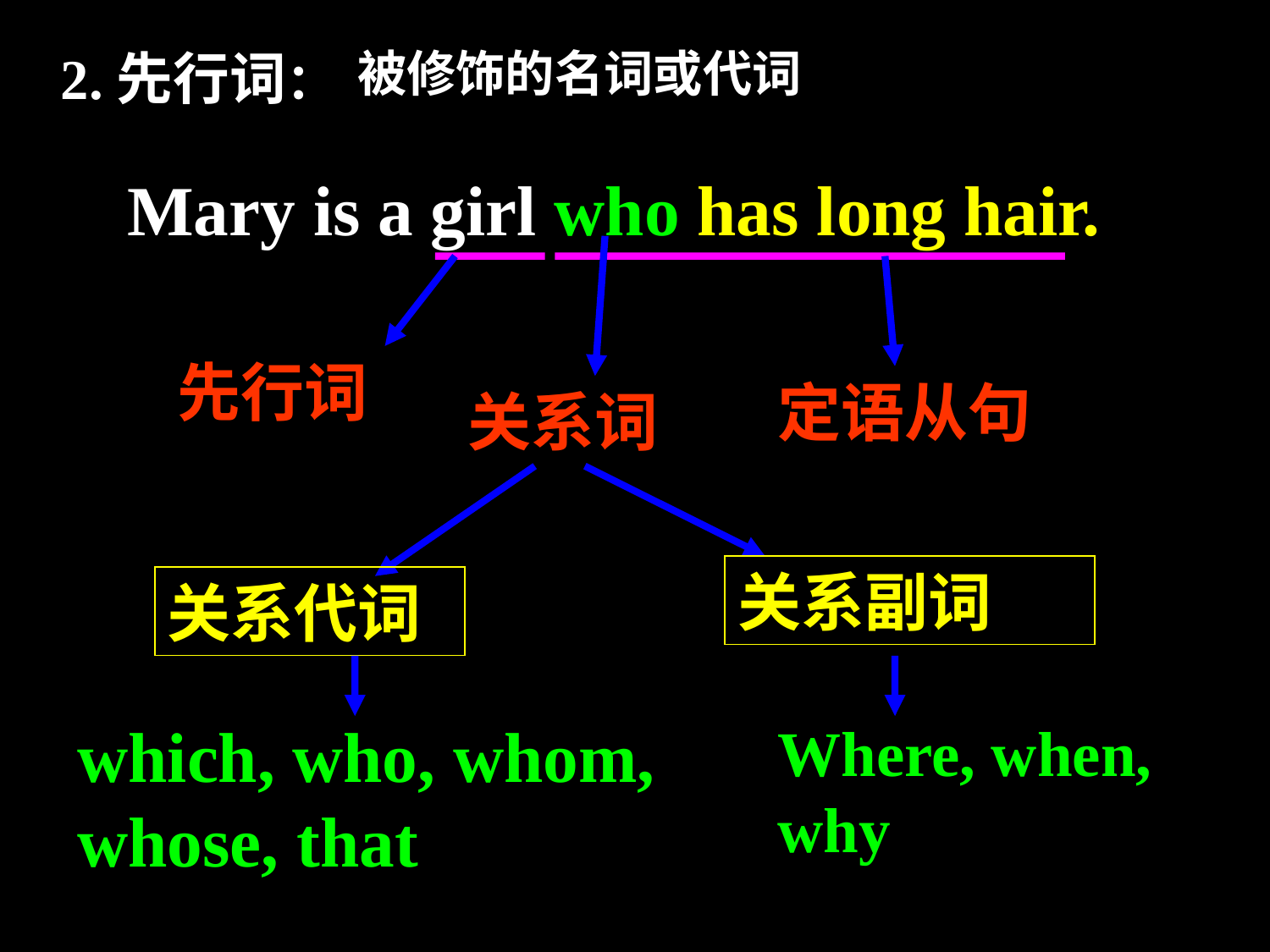

被修饰的名词或代词
2.先行词：
Mary is a girl who has long hair.

先行词
定语从句
关系词

关系副词
关系代词

which, who, whom, whose, that
Where, when, why